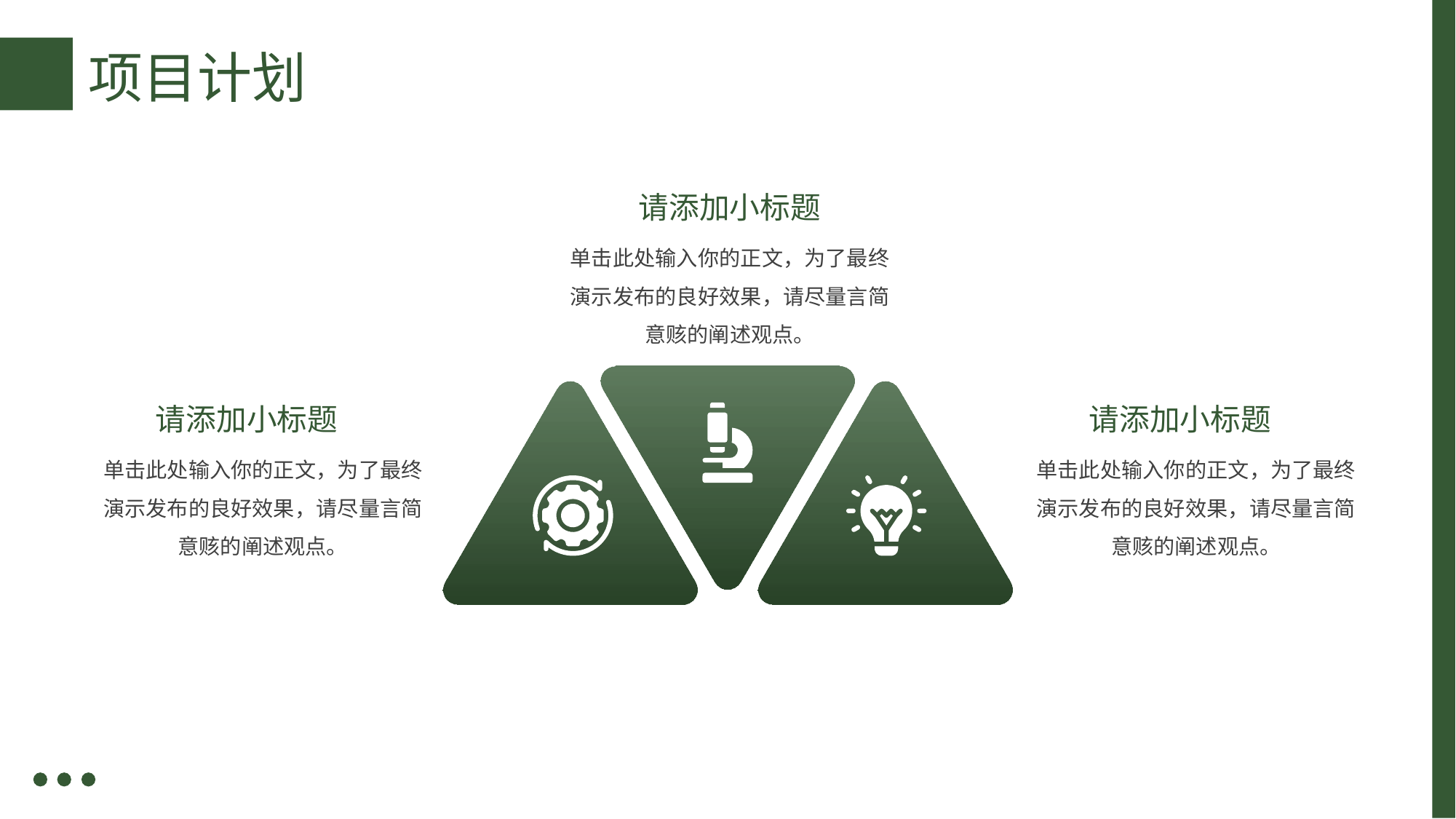

# 项目计划
请添加小标题
单击此处输入你的正文，为了最终演示发布的良好效果，请尽量言简意赅的阐述观点。

请添加小标题
请添加小标题

单击此处输入你的正文，为了最终演示发布的良好效果，请尽量言简意赅的阐述观点。
单击此处输入你的正文，为了最终演示发布的良好效果，请尽量言简意赅的阐述观点。